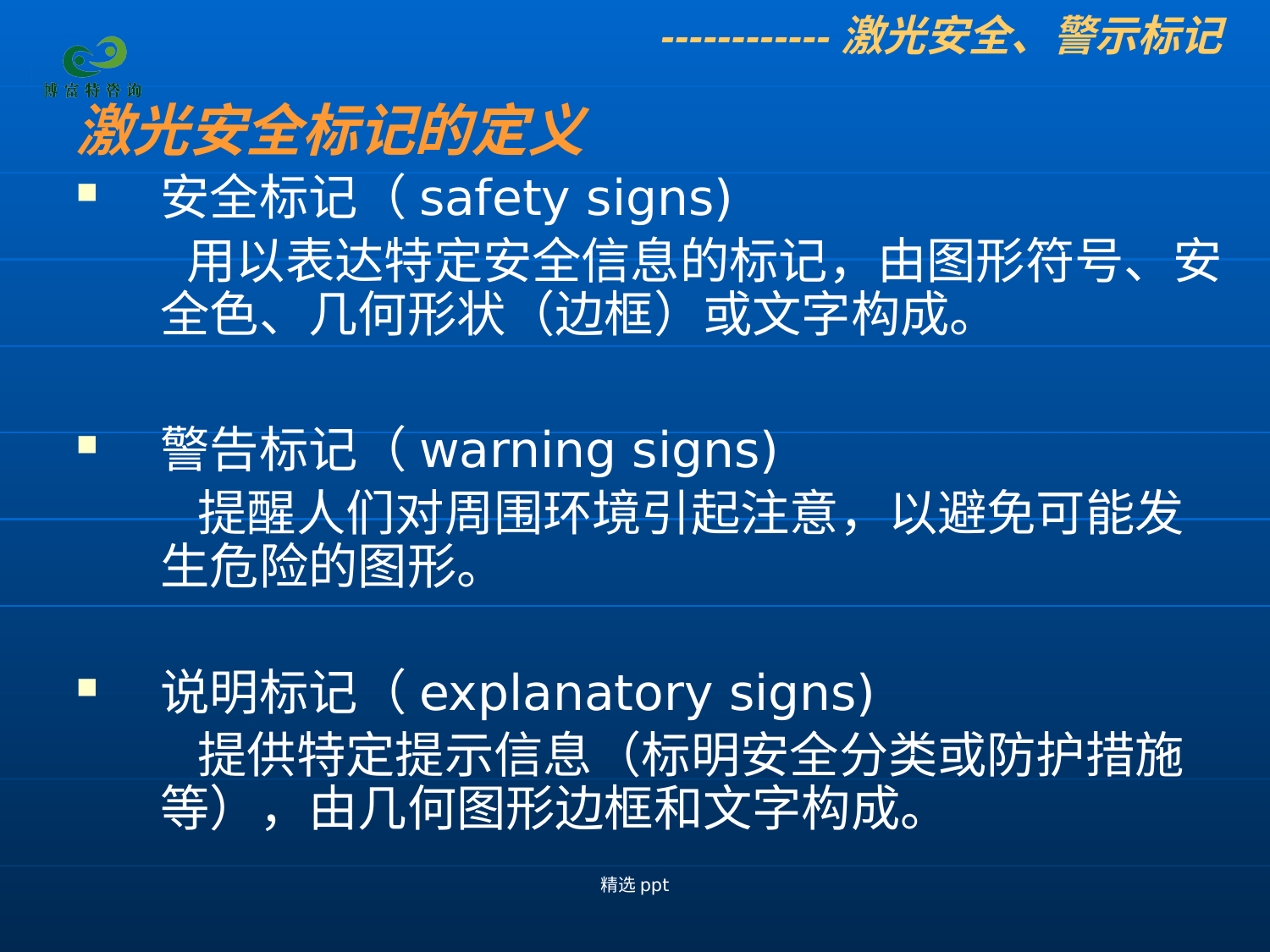

------------激光安全、警示标记
激光安全标记的定义
安全标记（safety signs)
         用以表达特定安全信息的标记，由图形符号、安全色、几何形状（边框）或文字构成。

警告标记（warning signs)
          提醒人们对周围环境引起注意，以避免可能发生危险的图形。

说明标记（explanatory signs)
          提供特定提示信息（标明安全分类或防护措施等），由几何图形边框和文字构成。
39
精选ppt